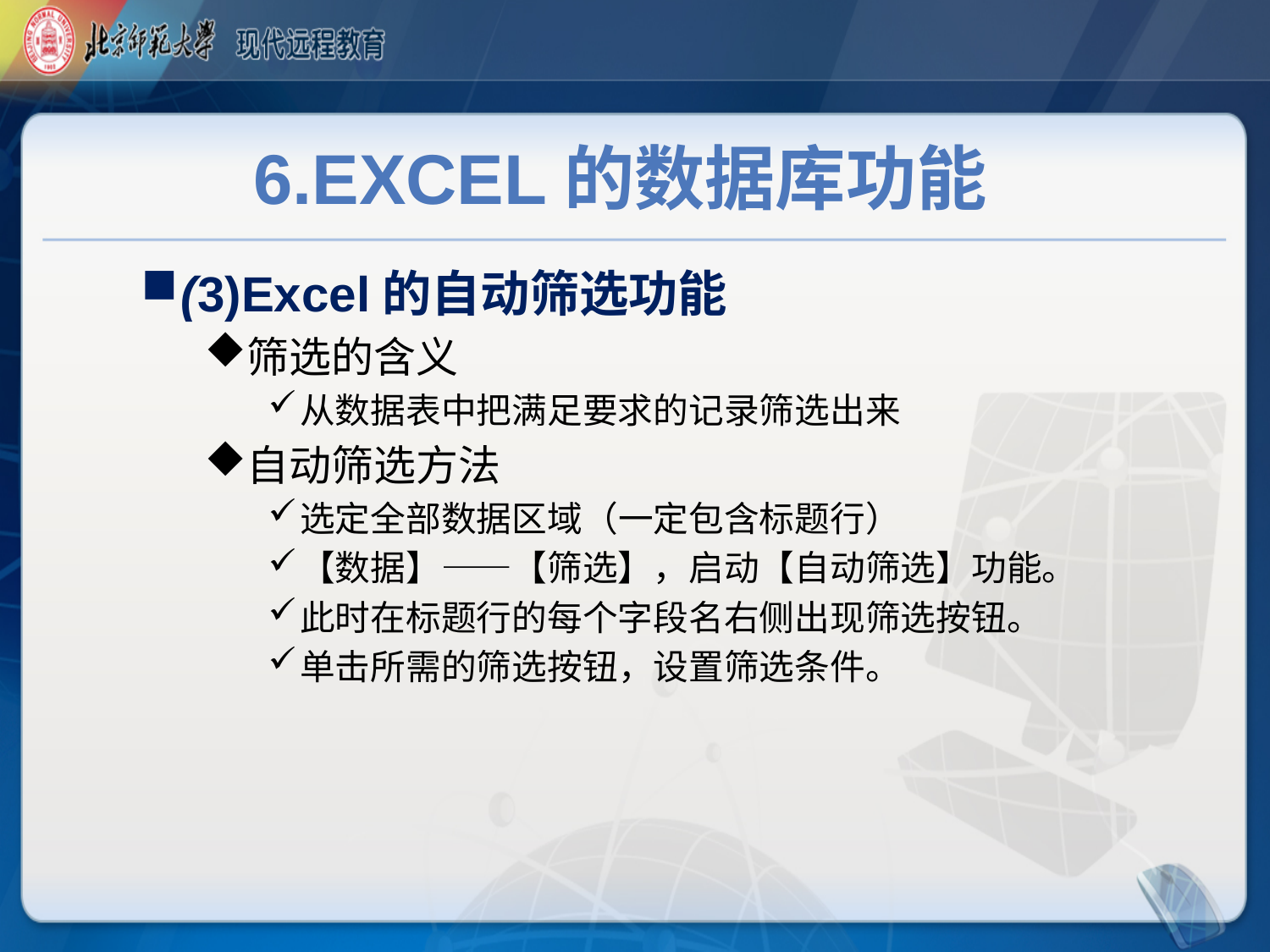

# 6.Excel的数据库功能
(3)Excel的自动筛选功能
筛选的含义
从数据表中把满足要求的记录筛选出来
自动筛选方法
选定全部数据区域（一定包含标题行）
【数据】——【筛选】，启动【自动筛选】功能。
此时在标题行的每个字段名右侧出现筛选按钮。
单击所需的筛选按钮，设置筛选条件。